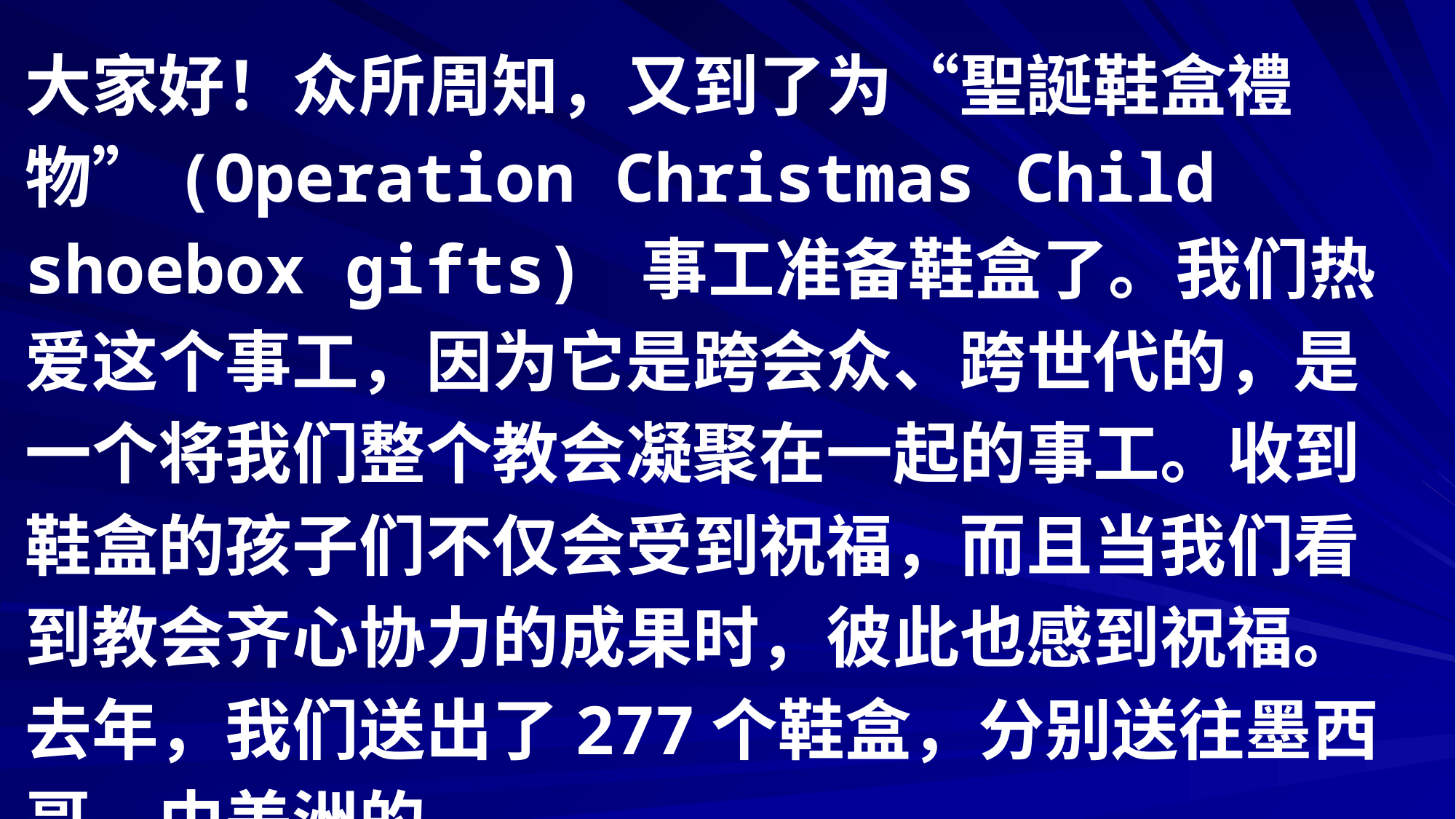

大家好！众所周知，又到了为“聖誕鞋盒禮物”(Operation Christmas Child shoebox gifts) 事工准备鞋盒了。我们热爱这个事工，因为它是跨会众、跨世代的，是一个将我们整个教会凝聚在一起的事工。收到鞋盒的孩子们不仅会受到祝福，而且当我们看到教会齐心协力的成果时，彼此也感到祝福。去年，我们送出了277个鞋盒，分别送往墨西哥、中美洲的